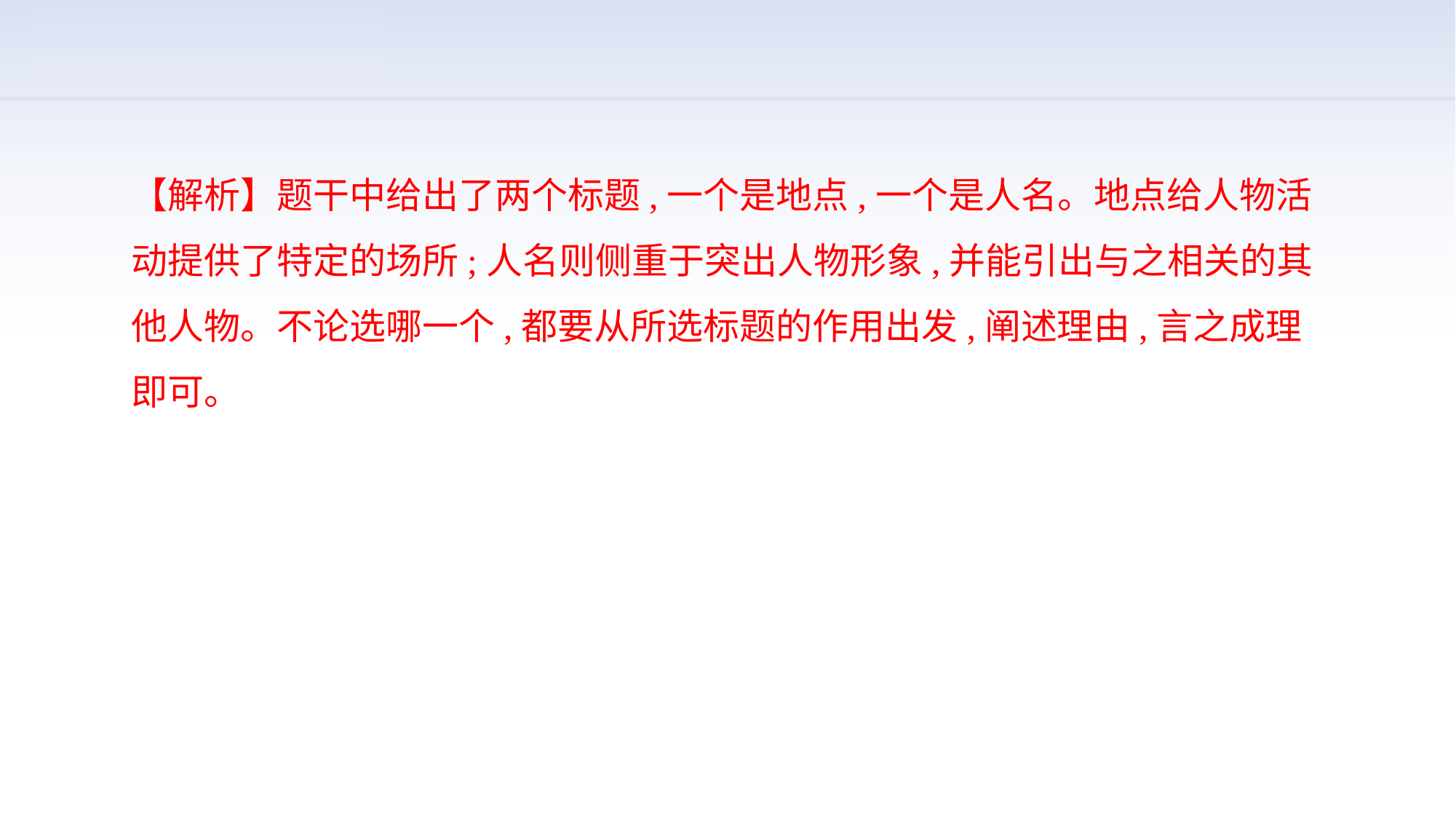

【解析】题干中给出了两个标题,一个是地点,一个是人名。地点给人物活动提供了特定的场所;人名则侧重于突出人物形象,并能引出与之相关的其他人物。不论选哪一个,都要从所选标题的作用出发,阐述理由,言之成理即可。